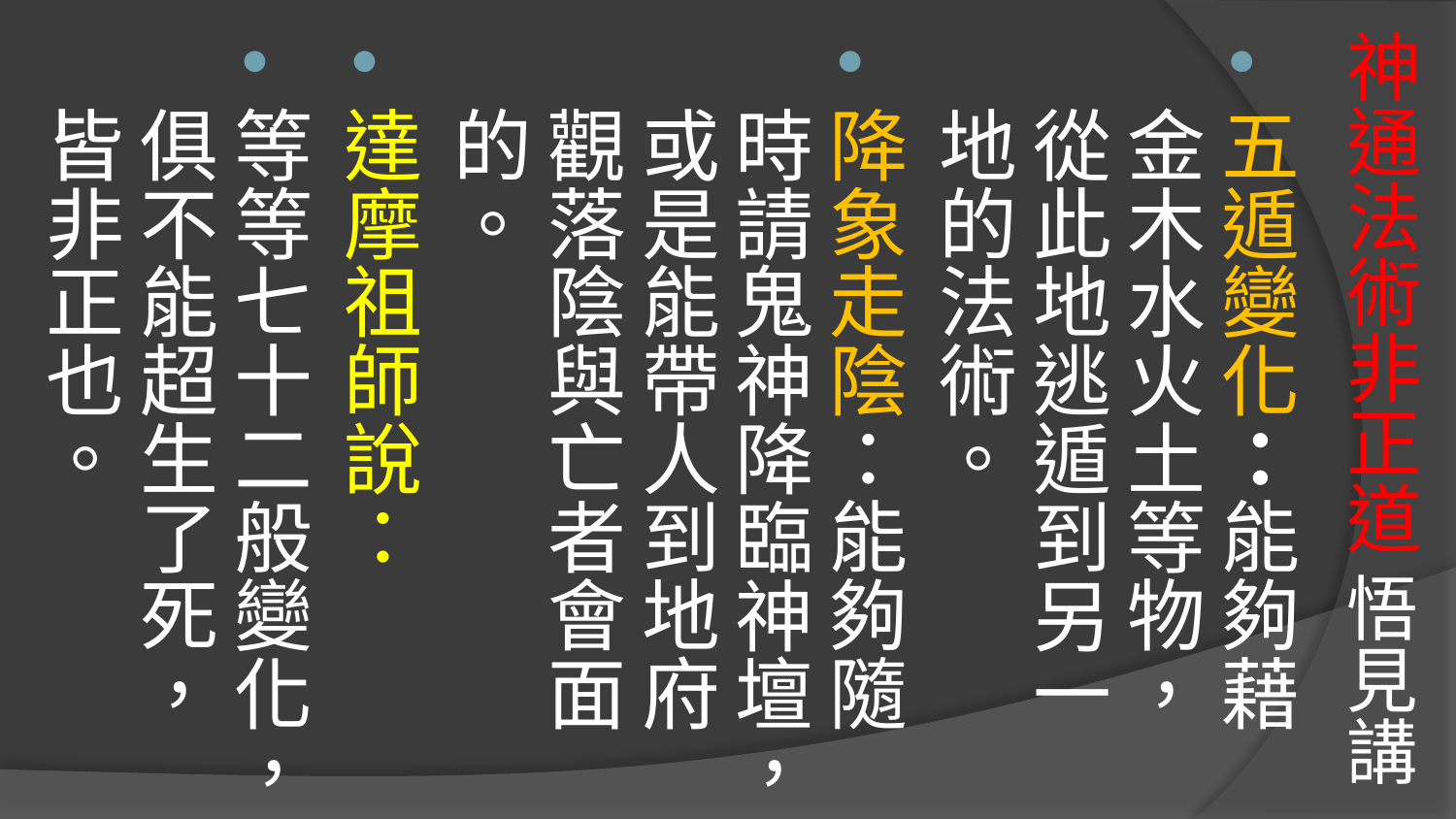

# 神通法術非正道 悟見講
五遁變化：能夠藉金木水火土等物，從此地逃遁到另一地的法術。
降象走陰：能夠隨時請鬼神降臨神壇，或是能帶人到地府觀落陰與亡者會面的。
達摩祖師說：
等等七十二般變化，俱不能超生了死，皆非正也。